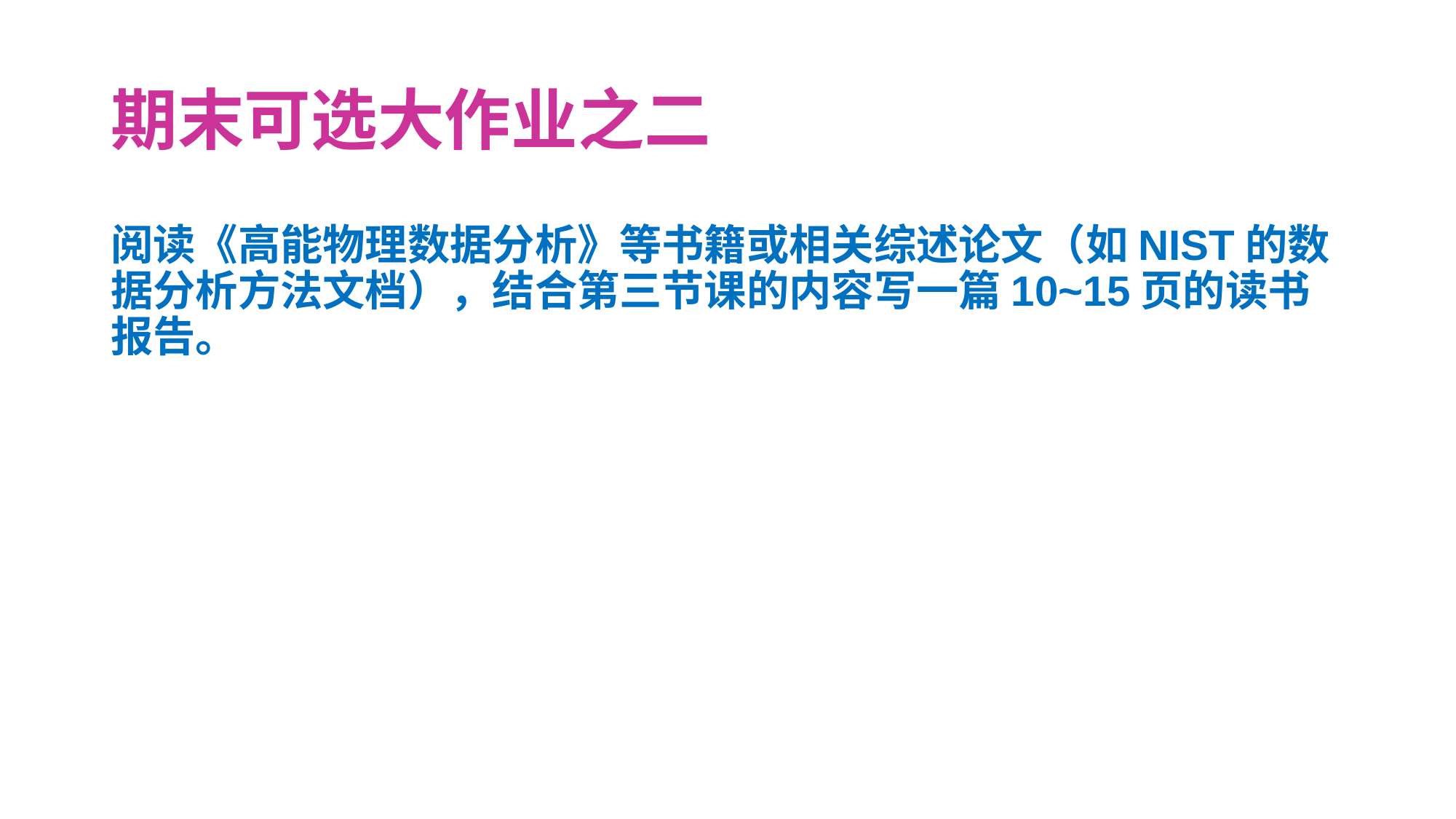

# 期末可选大作业之二
阅读《高能物理数据分析》等书籍或相关综述论文（如NIST的数据分析方法文档），结合第三节课的内容写一篇10~15页的读书报告。